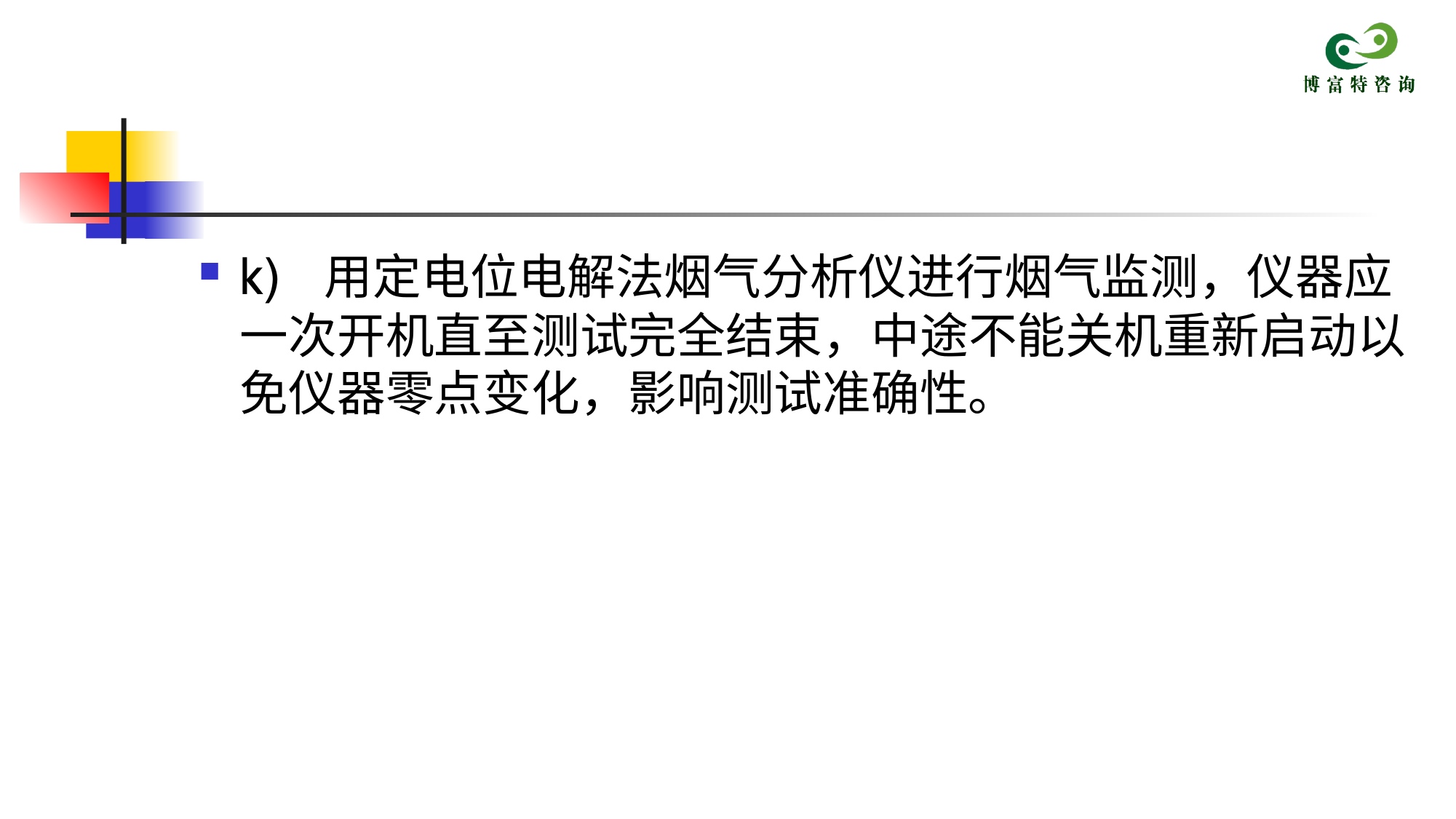

k)  用定电位电解法烟气分析仪进行烟气监测，仪器应一次开机直至测试完全结束，中途不能关机重新启动以免仪器零点变化，影响测试准确性。